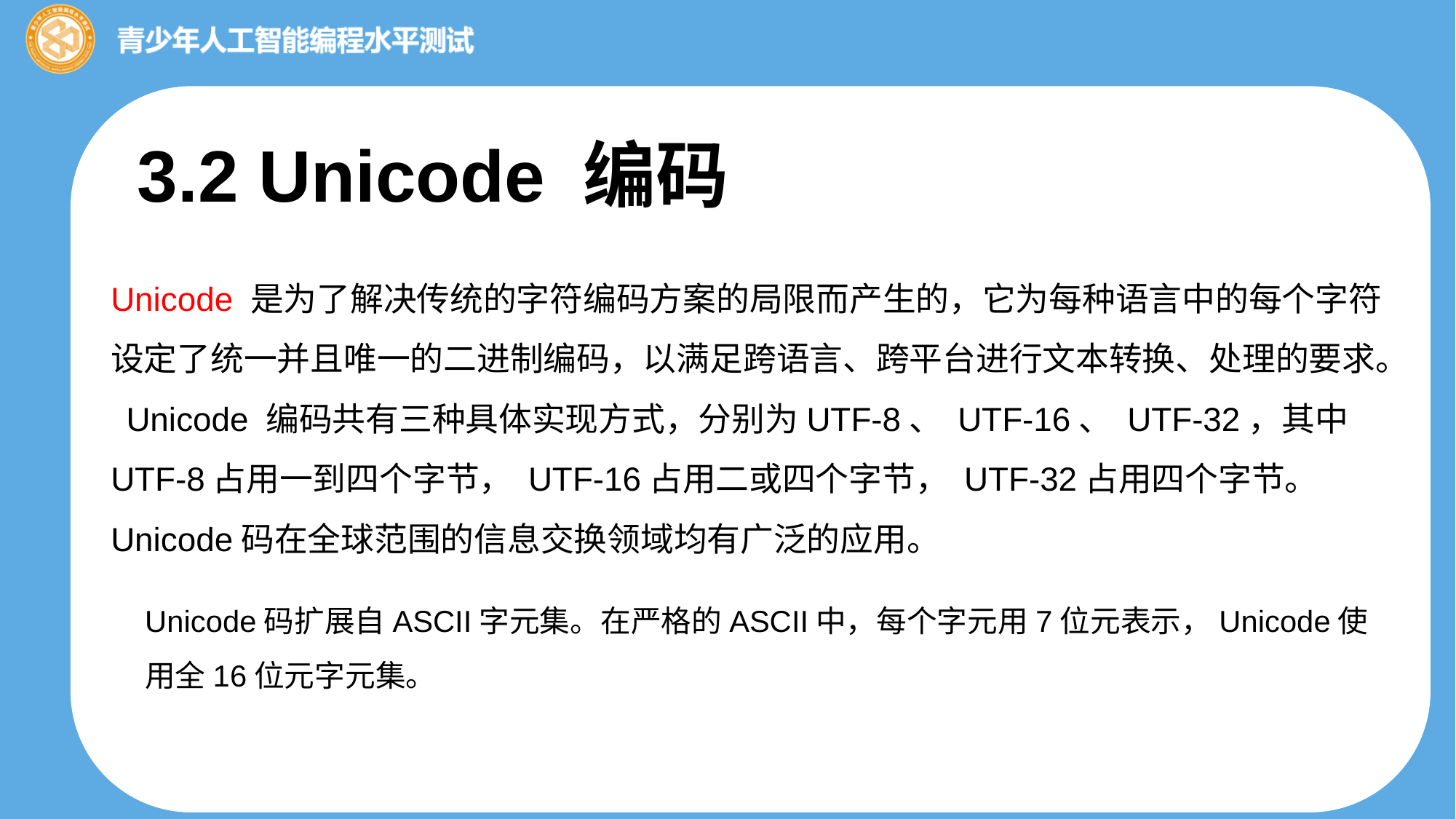

3.2 Unicode 编码
Unicode 是为了解决传统的字符编码方案的局限而产生的，它为每种语言中的每个字符设定了统一并且唯一的二进制编码，以满足跨语言、跨平台进行文本转换、处理的要求。 Unicode 编码共有三种具体实现方式，分别为UTF-8、 UTF-16、 UTF-32，其中UTF-8占用一到四个字节， UTF-16占用二或四个字节， UTF-32占用四个字节。 Unicode码在全球范围的信息交换领域均有广泛的应用。
Unicode码扩展自ASCII字元集。在严格的ASCII中，每个字元用7位元表示，Unicode使用全16位元字元集。